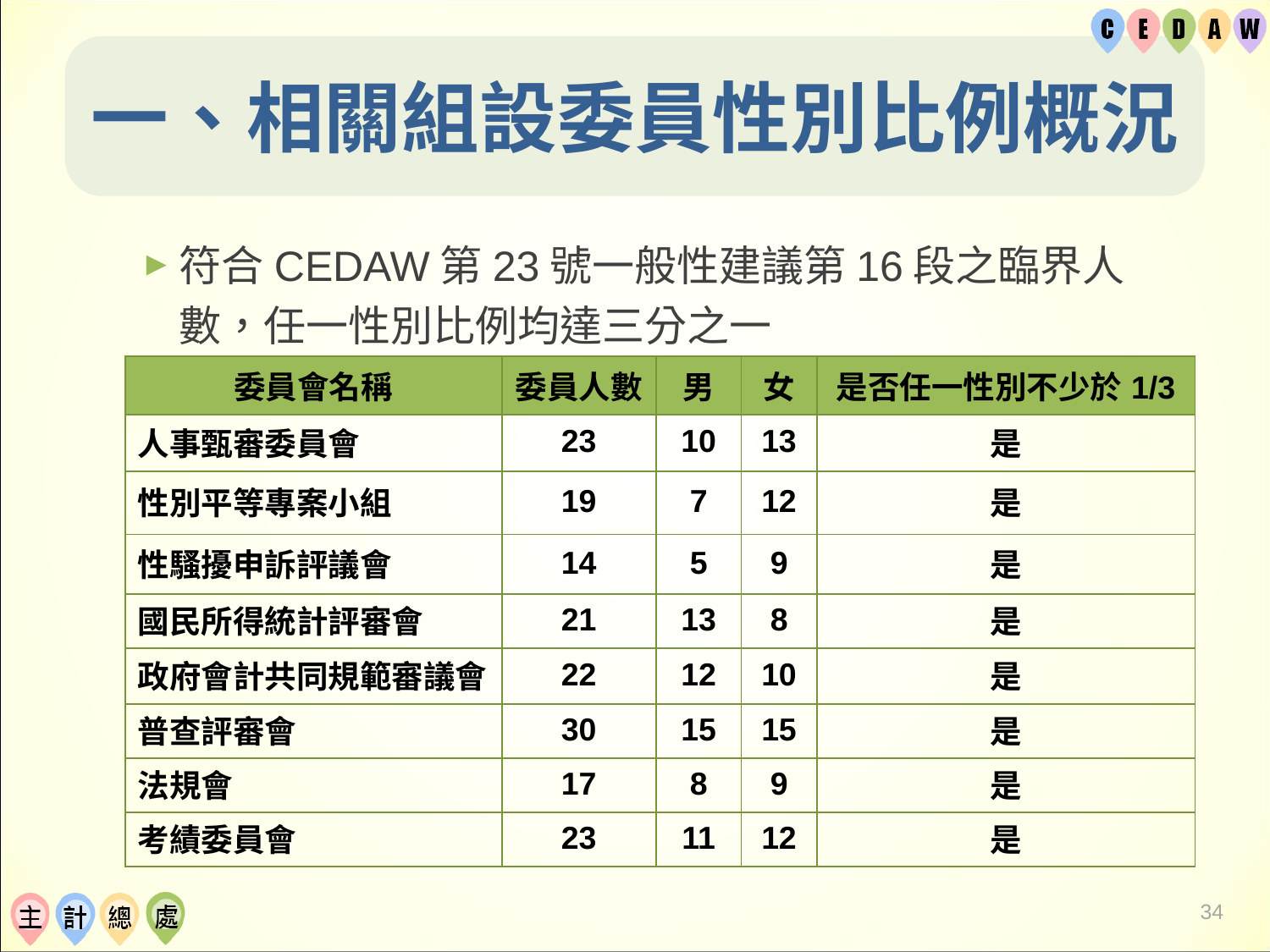

# 一、相關組設委員性別比例概況
符合CEDAW第23號一般性建議第16段之臨界人數，任一性別比例均達三分之一
| 委員會名稱 | 委員人數 | 男 | 女 | 是否任一性別不少於1/3 |
| --- | --- | --- | --- | --- |
| 人事甄審委員會 | 23 | 10 | 13 | 是 |
| 性別平等專案小組 | 19 | 7 | 12 | 是 |
| 性騷擾申訴評議會 | 14 | 5 | 9 | 是 |
| 國民所得統計評審會 | 21 | 13 | 8 | 是 |
| 政府會計共同規範審議會 | 22 | 12 | 10 | 是 |
| 普查評審會 | 30 | 15 | 15 | 是 |
| 法規會 | 17 | 8 | 9 | 是 |
| 考績委員會 | 23 | 11 | 12 | 是 |

34